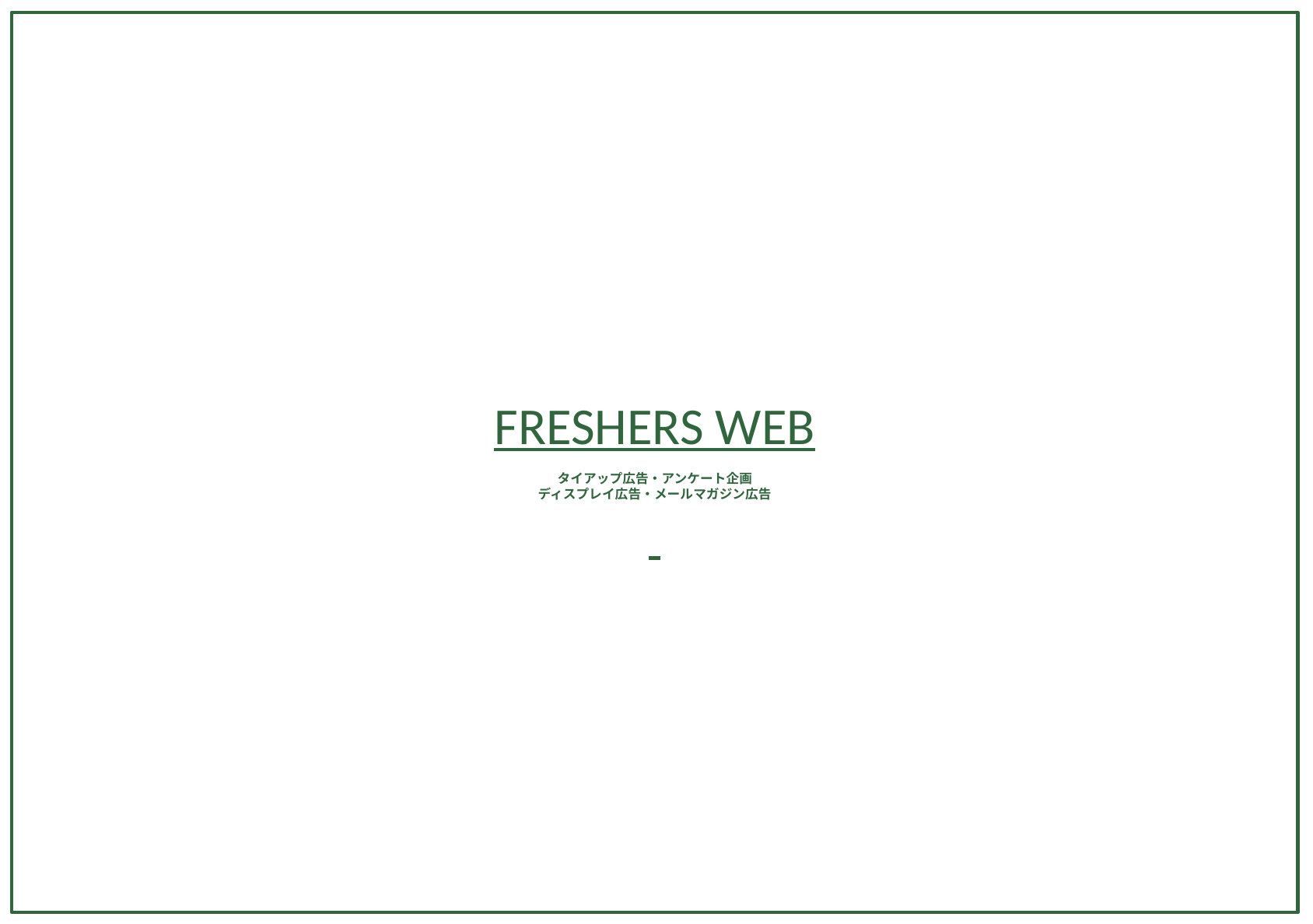

FRESHERS WEB

タイアップ広告・アンケート企画
ディスプレイ広告・メールマガジン広告